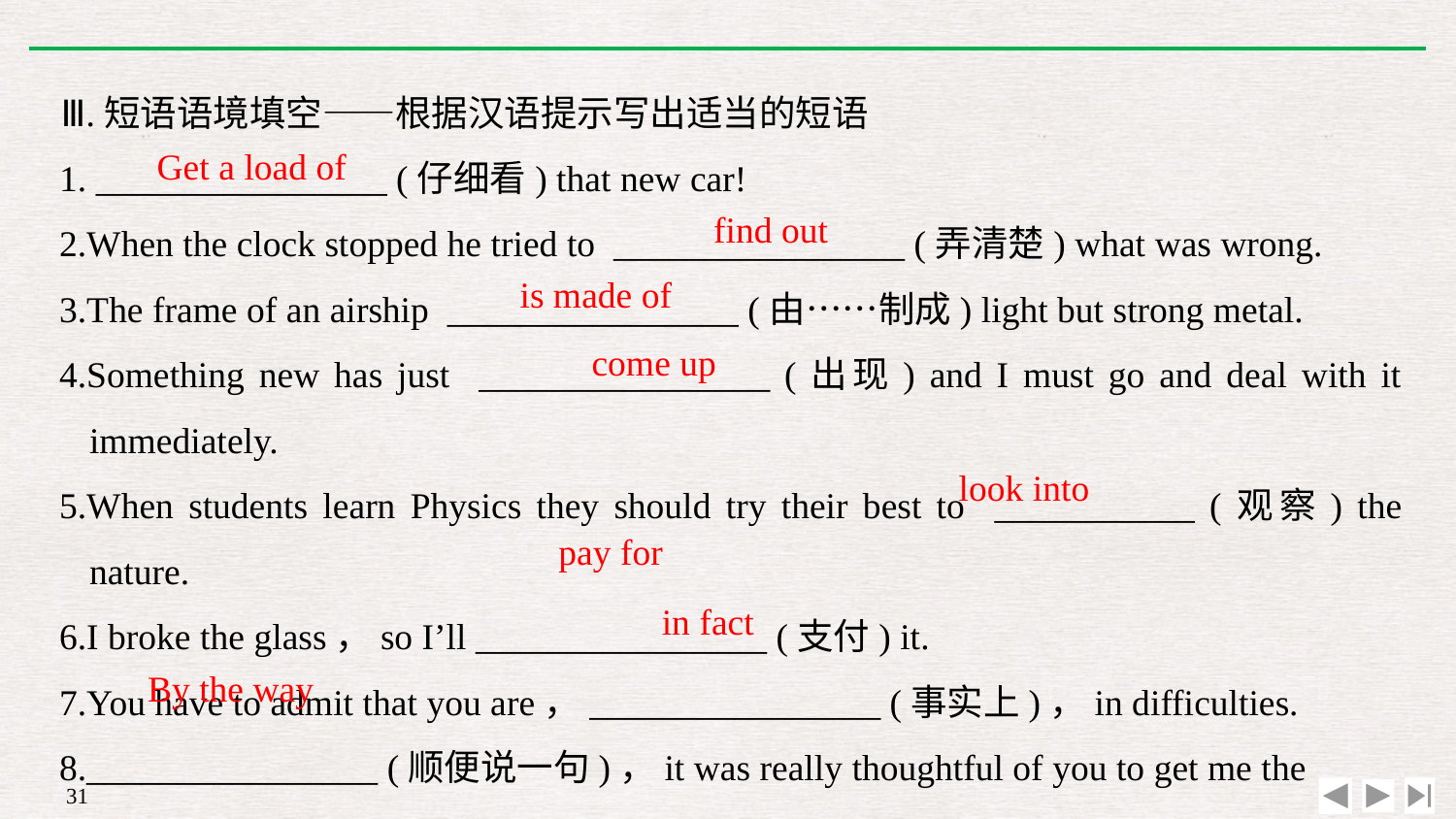

Ⅲ.短语语境填空——根据汉语提示写出适当的短语
1. ________________ (仔细看) that new car!
2.When the clock stopped he tried to  ________________ (弄清楚) what was wrong.
3.The frame of an airship  ________________ (由……制成) light but strong metal.
4.Something new has just  ________________ (出现) and I must go and deal with it immediately.
5.When students learn Physics they should try their best to  ___________ (观察) the nature.
6.I broke the glass，so I’ll ________________ (支付) it.
7.You have to admit that you are，________________ (事实上)，in difficulties.
8.________________ (顺便说一句)，it was really thoughtful of you to get me the ticket.
Get a load of
find out
is made of
come up
look into
pay for
in fact
By the way